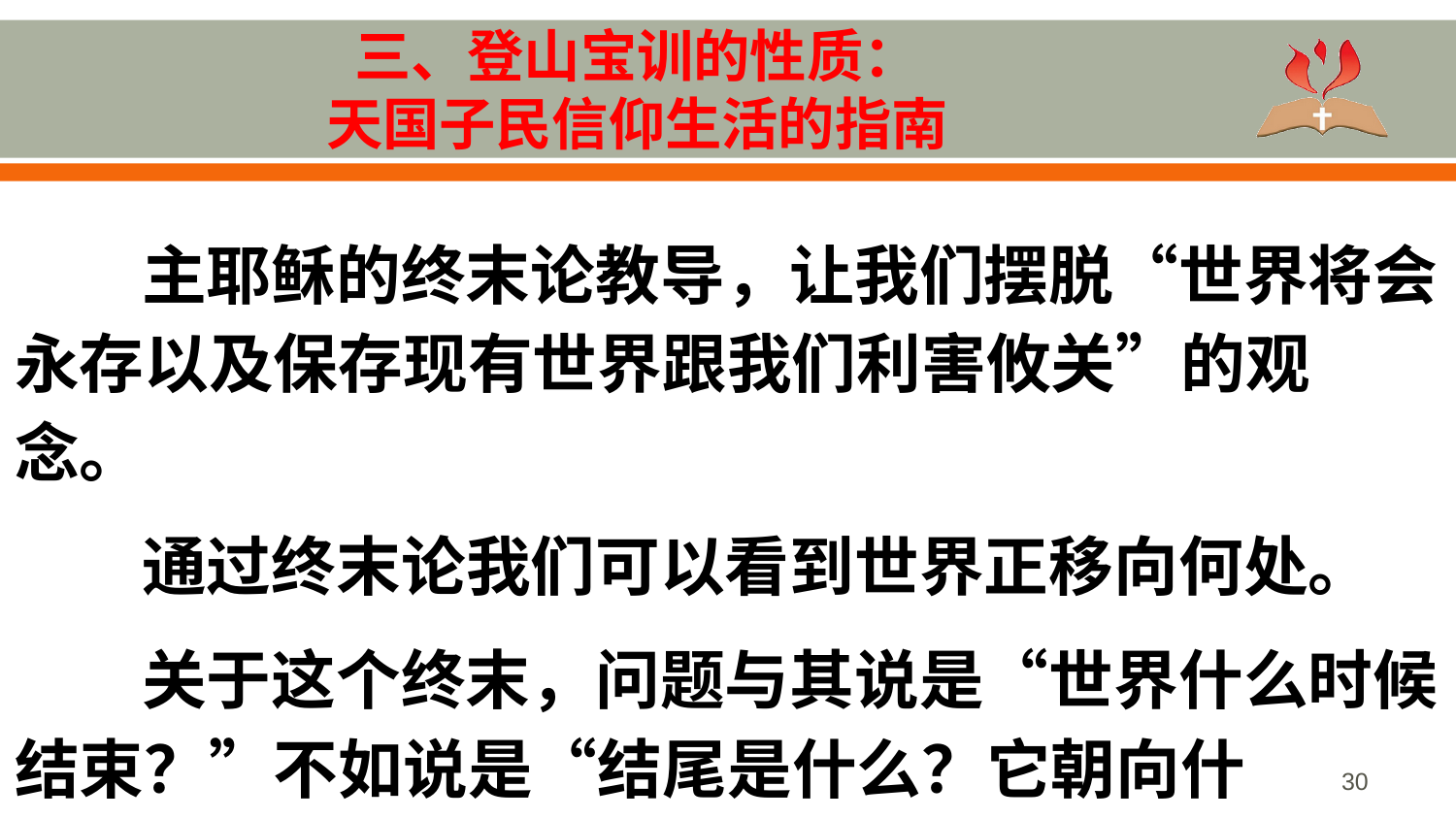

# 三、登山宝训的性质： 天国子民信仰生活的指南
主耶稣的终末论教导，让我们摆脱“世界将会永存以及保存现有世界跟我们利害攸关”的观念。
通过终末论我们可以看到世界正移向何处。
关于这个终末，问题与其说是“世界什么时候结束？”不如说是“结尾是什么？它朝向什么？”

30